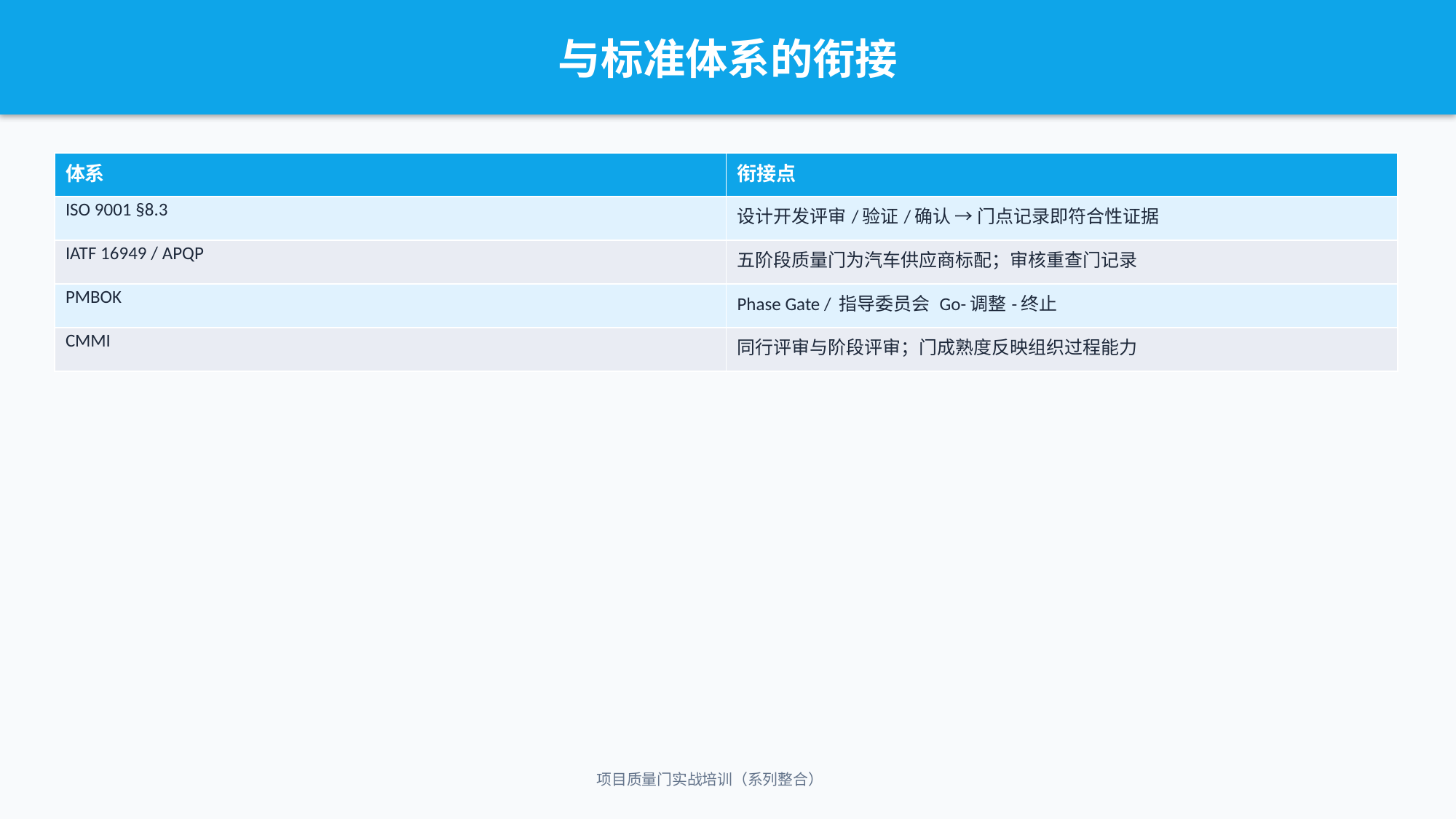

与标准体系的衔接
| 体系 | 衔接点 |
| --- | --- |
| ISO 9001 §8.3 | 设计开发评审/验证/确认 → 门点记录即符合性证据 |
| IATF 16949 / APQP | 五阶段质量门为汽车供应商标配；审核重查门记录 |
| PMBOK | Phase Gate / 指导委员会 Go-调整-终止 |
| CMMI | 同行评审与阶段评审；门成熟度反映组织过程能力 |
项目质量门实战培训（系列整合）